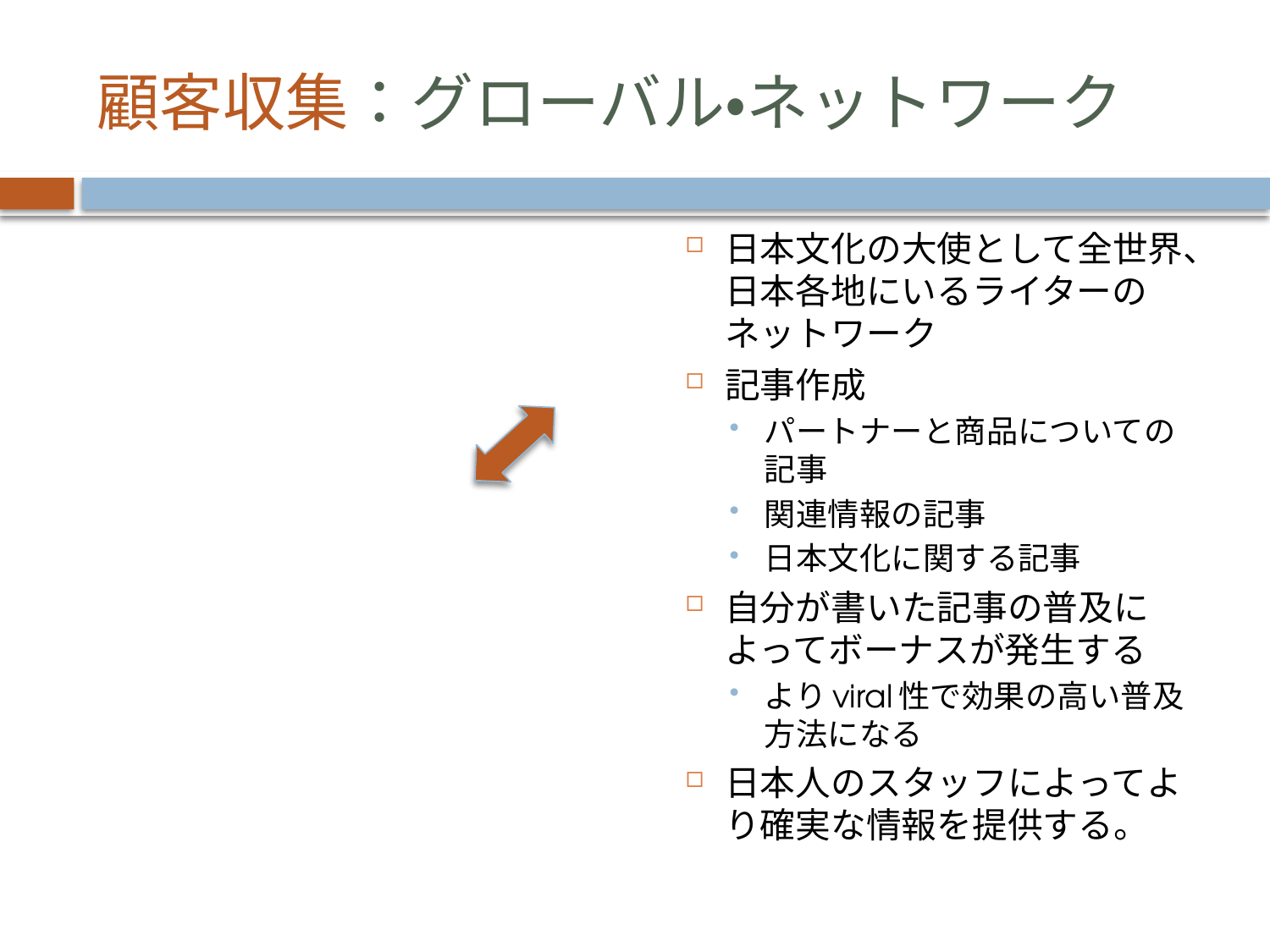

# 顧客収集：グローバル・ネットワーク

日本文化の大使として全世界、日本各地にいるライターのネットワーク
記事作成
パートナーと商品についての記事
関連情報の記事
日本文化に関する記事
自分が書いた記事の普及によってボーナスが発生する
よりviral性で効果の高い普及方法になる
日本人のスタッフによってより確実な情報を提供する。